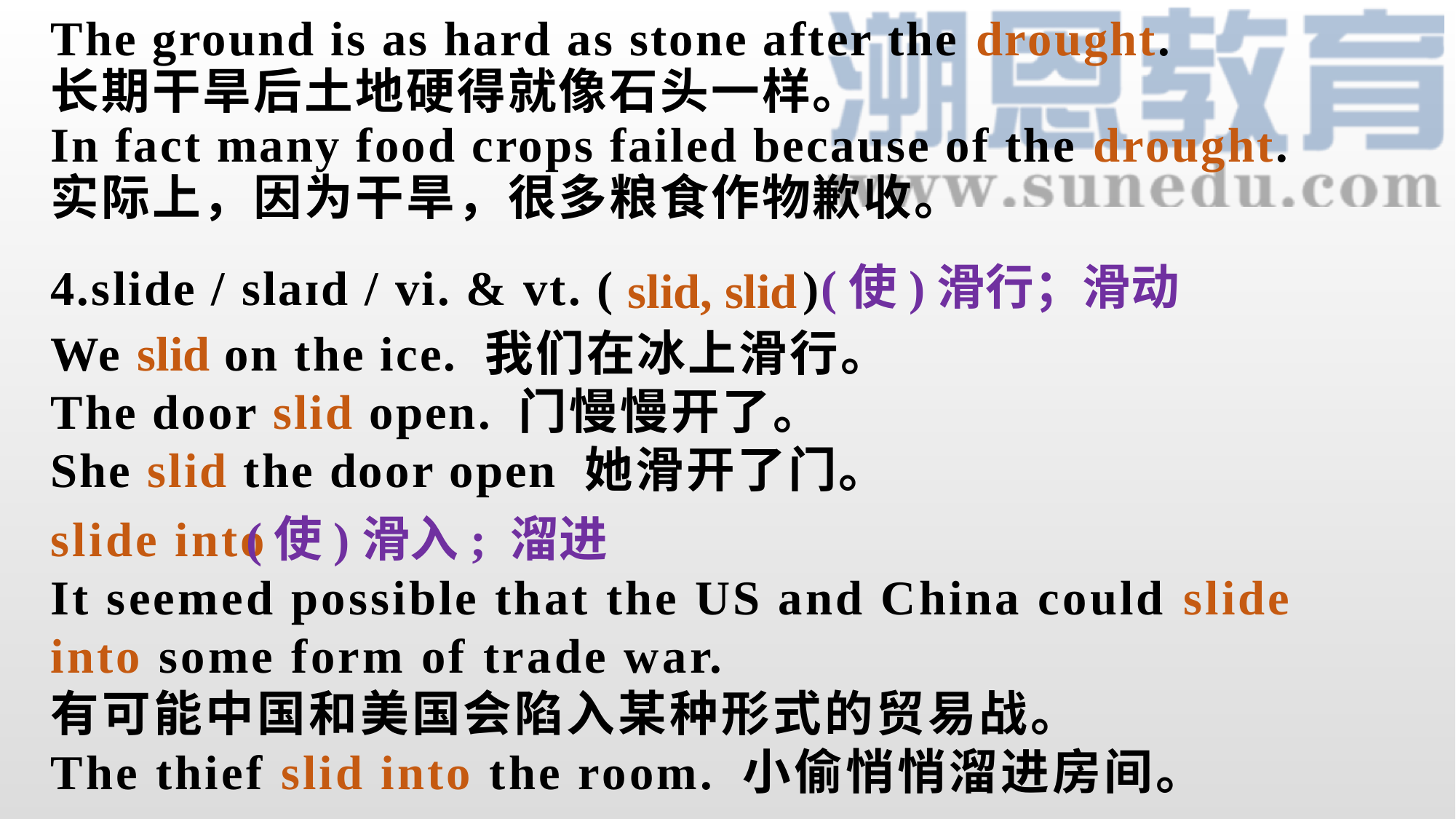

The ground is as hard as stone after the drought.
长期干旱后土地硬得就像石头一样。
In fact many food crops failed because of the drought.
实际上，因为干旱，很多粮食作物歉收。
4.slide / slaɪd / vi. & vt. (             )
(使)滑行；滑动
slid, slid
We slid on the ice. 我们在冰上滑行。
The door slid open. 门慢慢开了。
She slid the door open 她滑开了门。
(使)滑入; 溜进
slide into
It seemed possible that the US and China could slide into some form of trade war.
有可能中国和美国会陷入某种形式的贸易战。
The thief slid into the room. 小偷悄悄溜进房间。